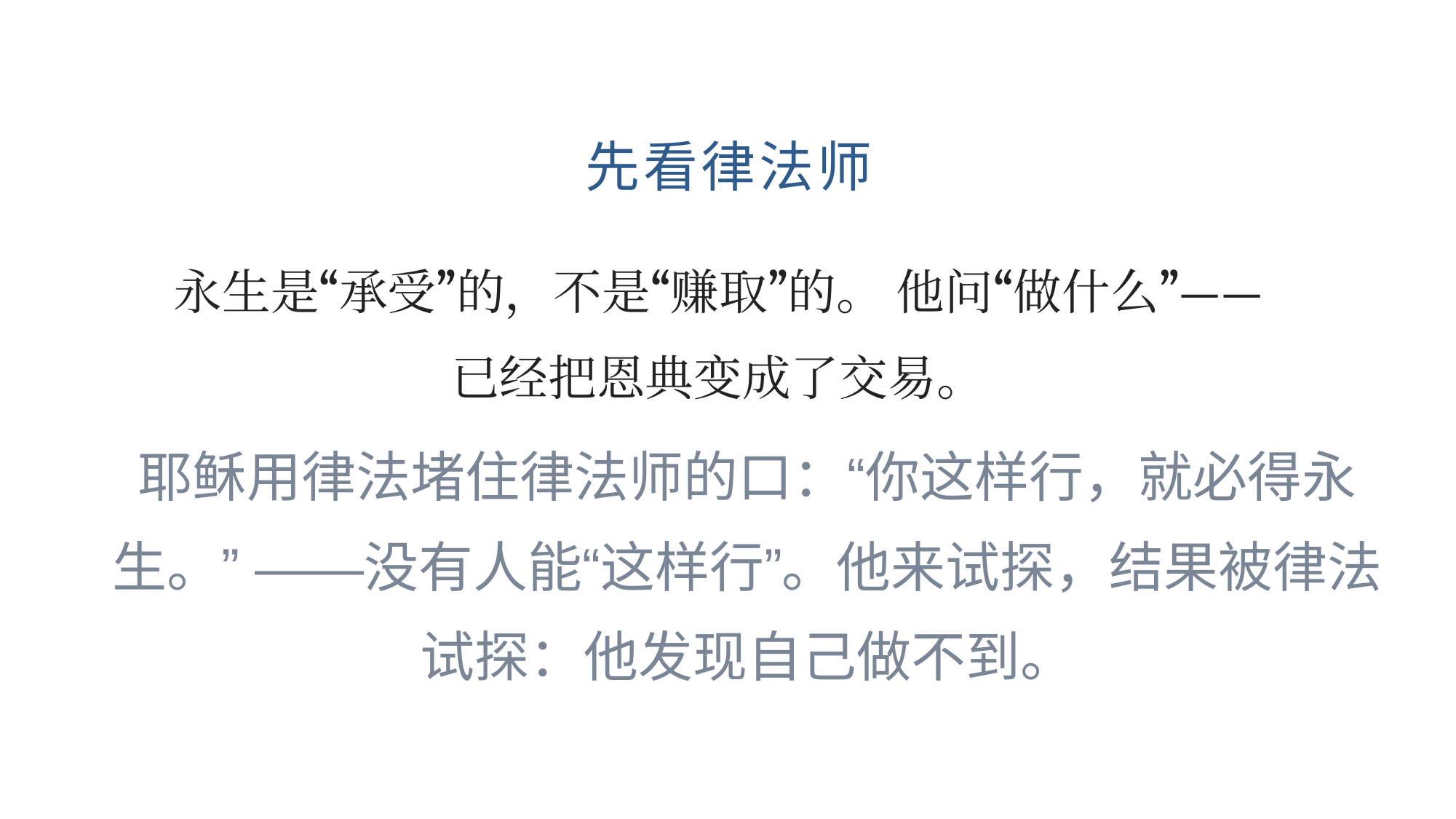

先看律法师
永生是“承受”的，不是“赚取”的。 他问“做什么”——已经把恩典变成了交易。
耶稣用律法堵住律法师的口：“你这样行，就必得永生。” ——没有人能“这样行”。他来试探，结果被律法试探：他发现自己做不到。